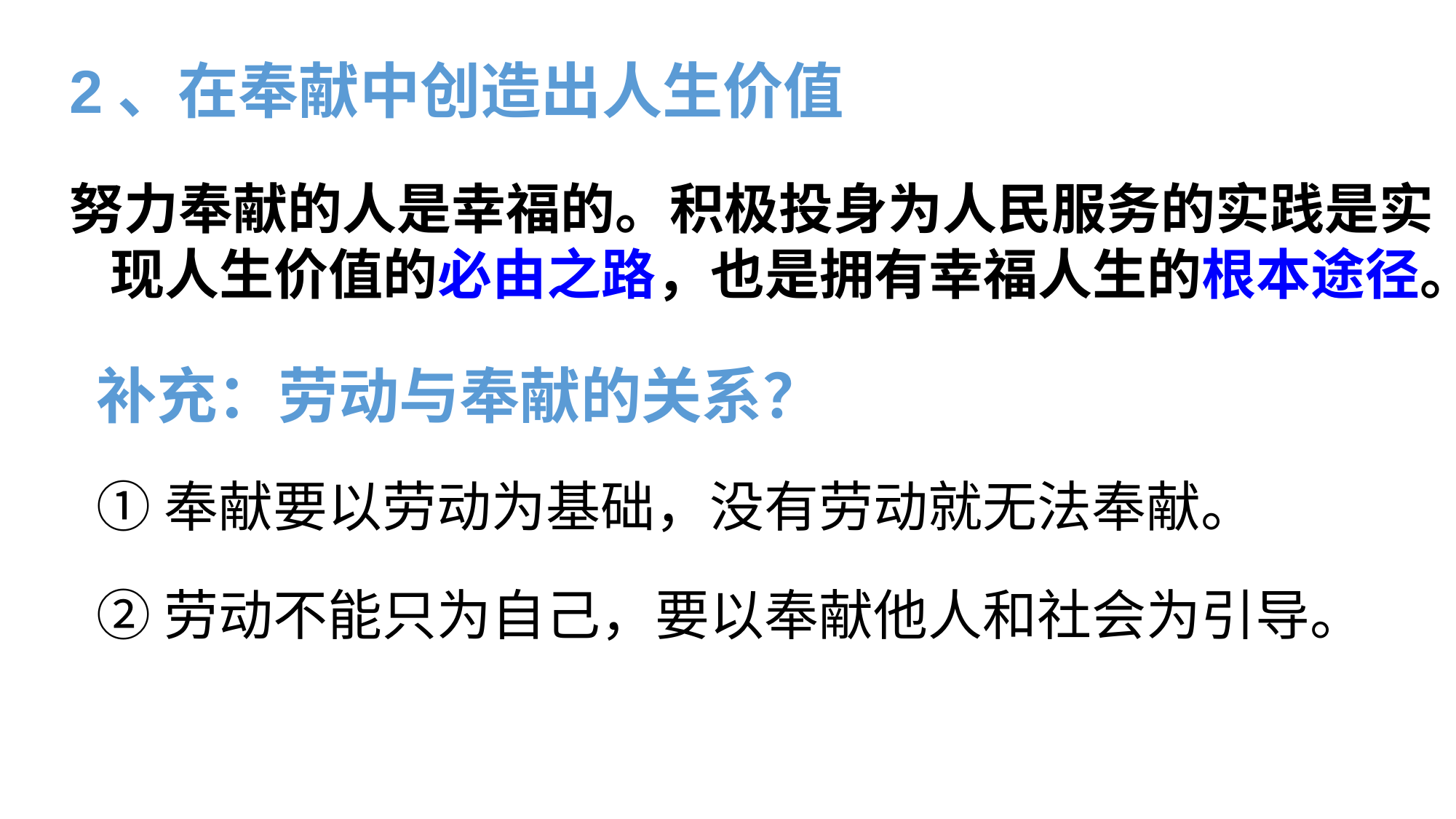

2、在奉献中创造出人生价值
努力奉献的人是幸福的。积极投身为人民服务的实践是实现人生价值的必由之路，也是拥有幸福人生的根本途径。
补充：劳动与奉献的关系？
①奉献要以劳动为基础，没有劳动就无法奉献。
②劳动不能只为自己，要以奉献他人和社会为引导。